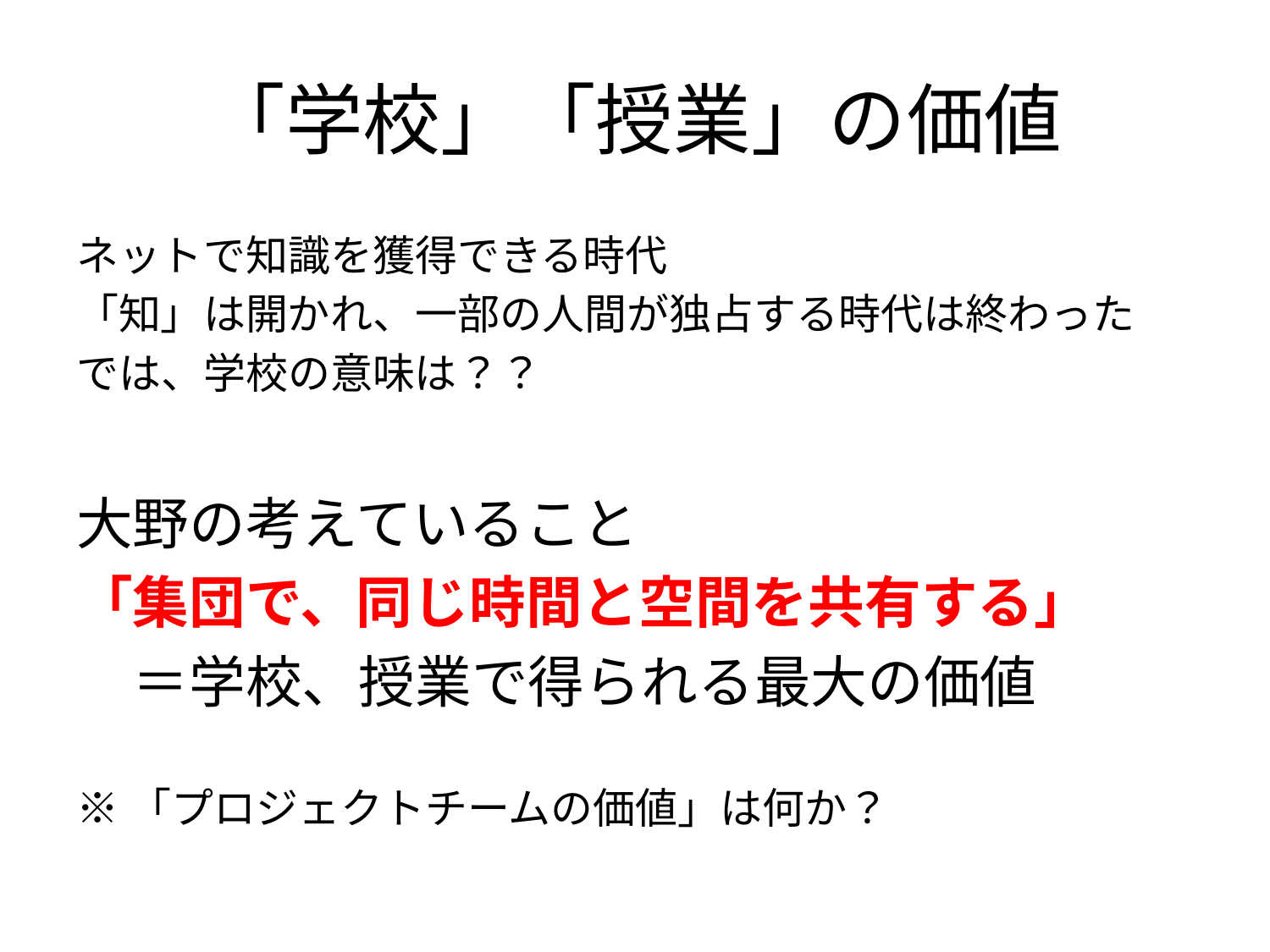

# 「学校」「授業」の価値
ネットで知識を獲得できる時代
「知」は開かれ、一部の人間が独占する時代は終わった
では、学校の意味は？？

大野の考えていること
「集団で、同じ時間と空間を共有する」
　＝学校、授業で得られる最大の価値

※「プロジェクトチームの価値」は何か？